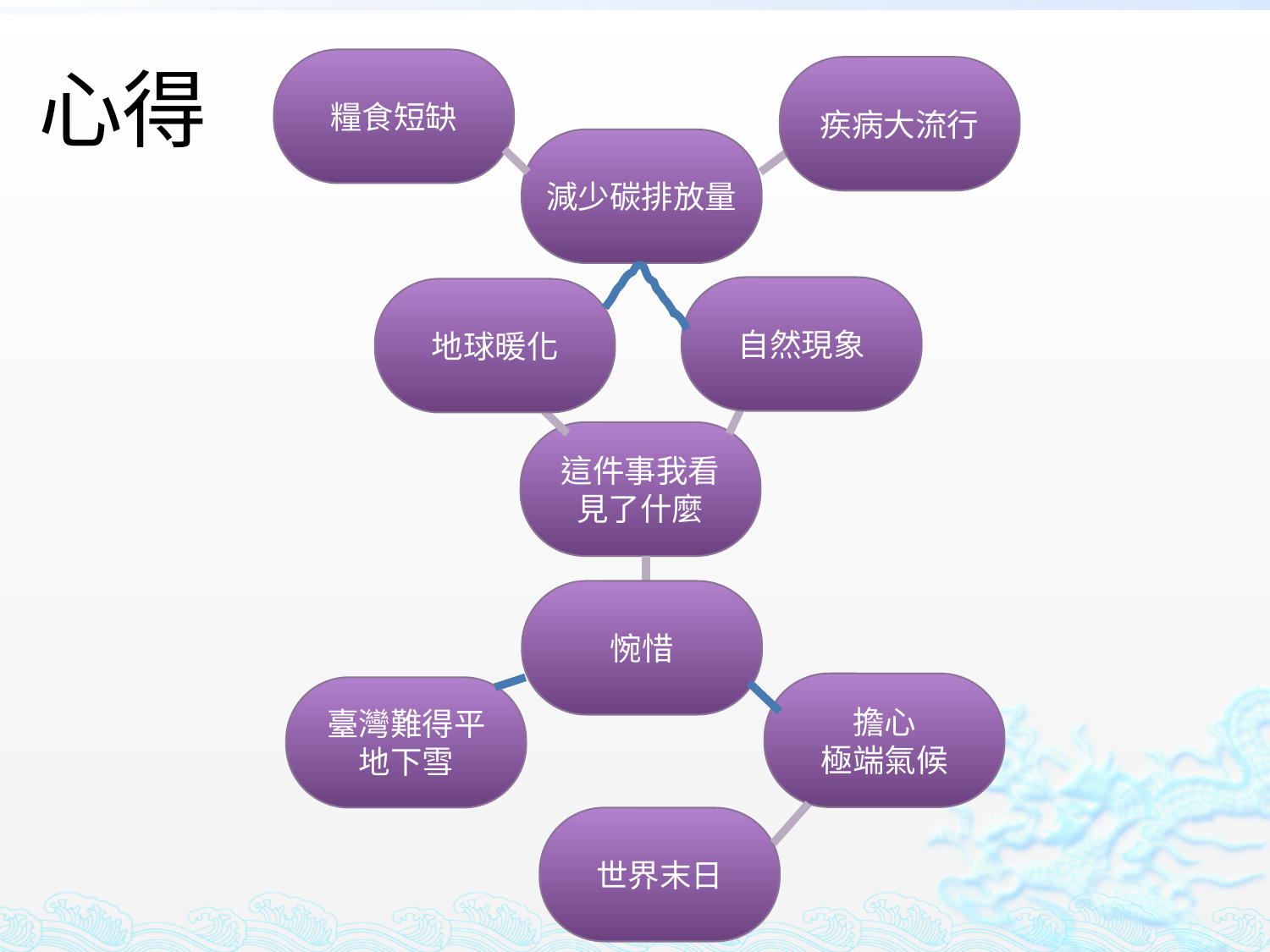

糧食短缺
心得
疾病大流行
減少碳排放量

自然現象
地球暖化
這件事我看見了什麼
惋惜
擔心
極端氣候
臺灣難得平地下雪
世界末日